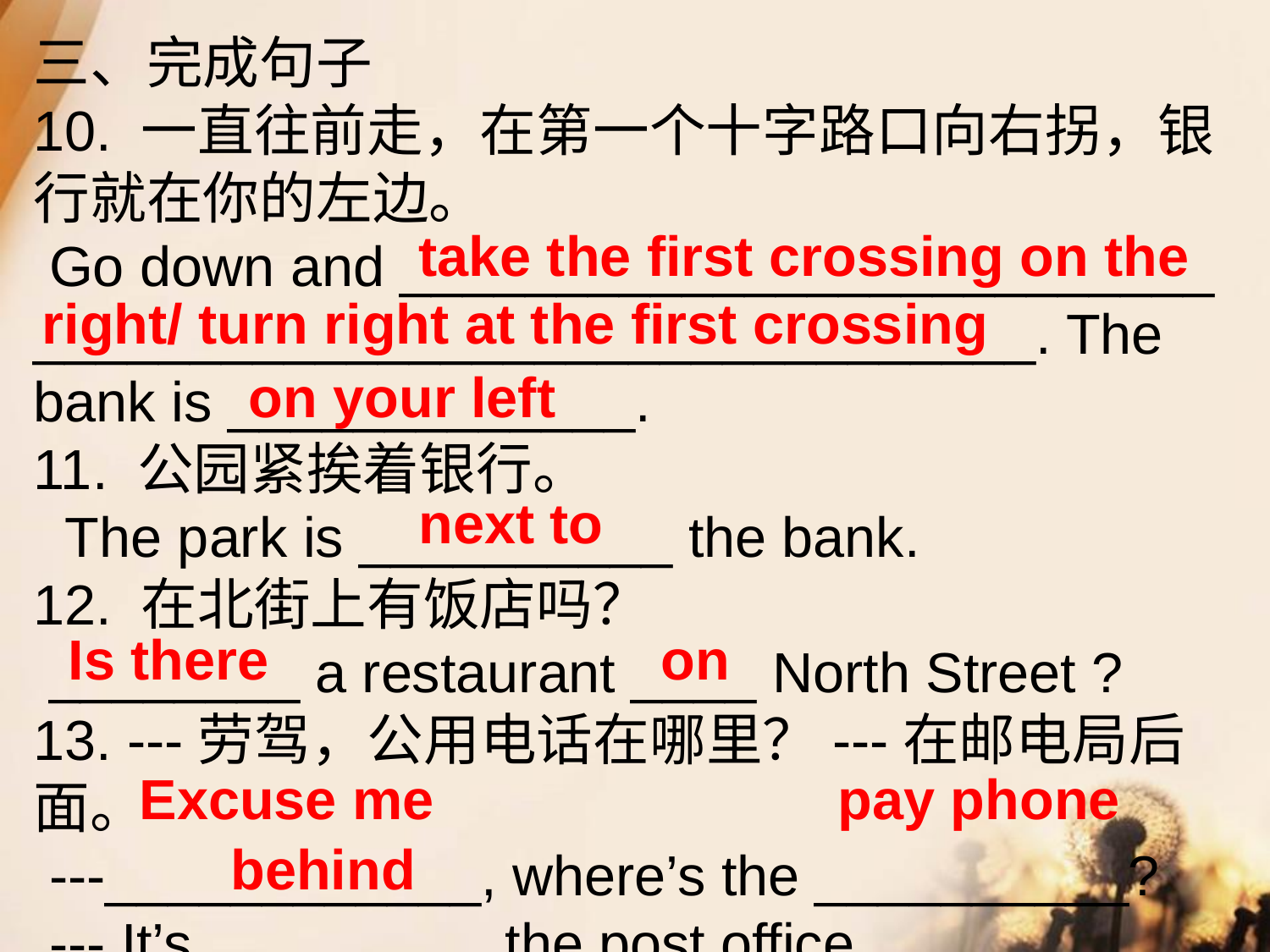

三、完成句子
10. 一直往前走，在第一个十字路口向右拐，银行就在你的左边。
 Go down and __________________________
________________________________. The bank is _____________.
11. 公园紧挨着银行。
  The park is __________ the bank.
12. 在北街上有饭店吗？
 ________ a restaurant ____ North Street ?
13. ---劳驾，公用电话在哪里？---在邮电局后面。
 ---____________, where’s the __________?
 --- It’s _________ the post office.
take the first crossing on the
right/ turn right at the first crossing
on your left
next to
Is there
on
Excuse me
pay phone
behind